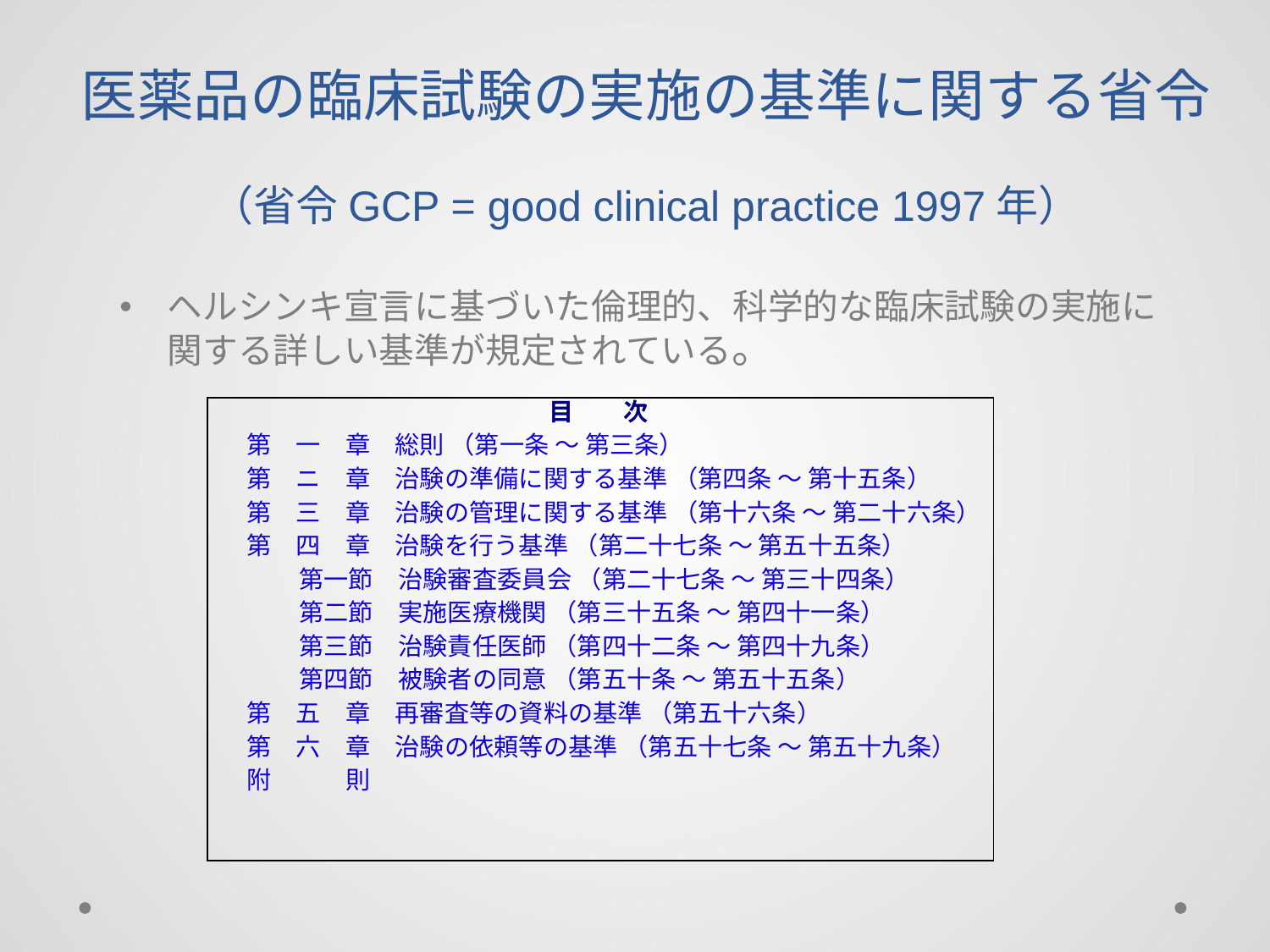

# 医薬品の臨床試験の実施の基準に関する省令 （省令GCP = good clinical practice 1997年）
ヘルシンキ宣言に基づいた倫理的、科学的な臨床試験の実施に関する詳しい基準が規定されている。

目　　次

第　一　章　総則 （第一条 〜 第三条）

第　ニ　章　治験の準備に関する基準 （第四条 〜 第十五条）

第　三　章　治験の管理に関する基準 （第十六条 〜 第二十六条）

第　四　章　治験を行う基準 （第二十七条 〜 第五十五条）

  　  第一節　治験審査委員会 （第二十七条 〜 第三十四条）

  　  第二節　実施医療機関 （第三十五条 〜 第四十一条）

  　  第三節　治験責任医師 （第四十二条 〜 第四十九条）

  　  第四節　被験者の同意 （第五十条 〜 第五十五条）

第　五　章　再審査等の資料の基準 （第五十六条）

第　六　章　治験の依頼等の基準 （第五十七条 〜 第五十九条）

附　　　則